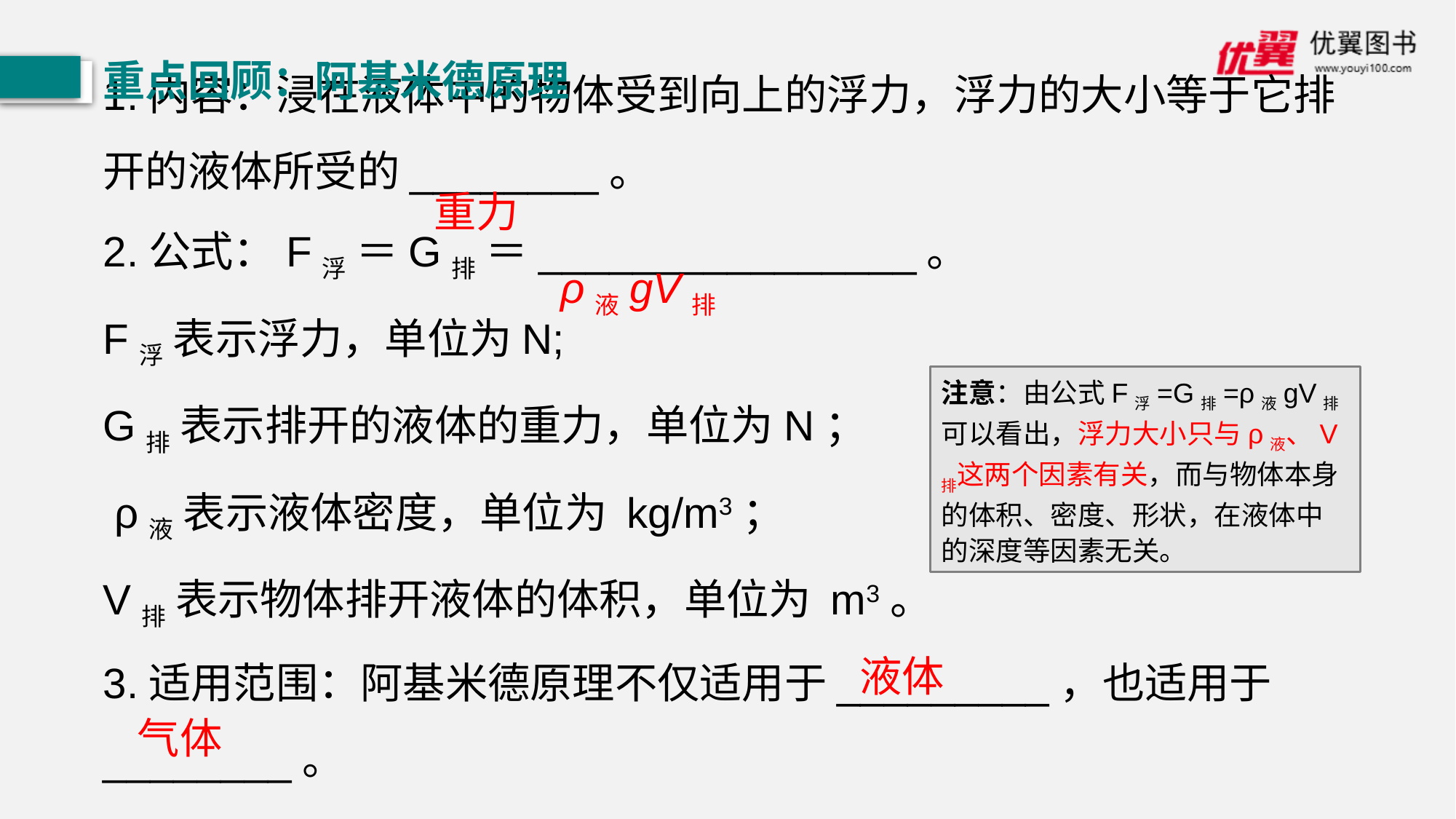

重点回顾：阿基米德原理

1.内容：浸在液体中的物体受到向上的浮力，浮力的大小等于它排开的液体所受的________。
2.公式：F浮 ＝G排 ＝________________。
F浮 表示浮力，单位为N;
G排 表示排开的液体的重力，单位为N；
 ρ液 表示液体密度，单位为 kg/m3；
V排 表示物体排开液体的体积，单位为 m3。
3.适用范围：阿基米德原理不仅适用于_________，也适用于________。
重力
ρ液gV排
注意：由公式F浮=G排=ρ液gV排可以看出，浮力大小只与ρ液、V排这两个因素有关，而与物体本身的体积、密度、形状，在液体中的深度等因素无关。
液体
气体